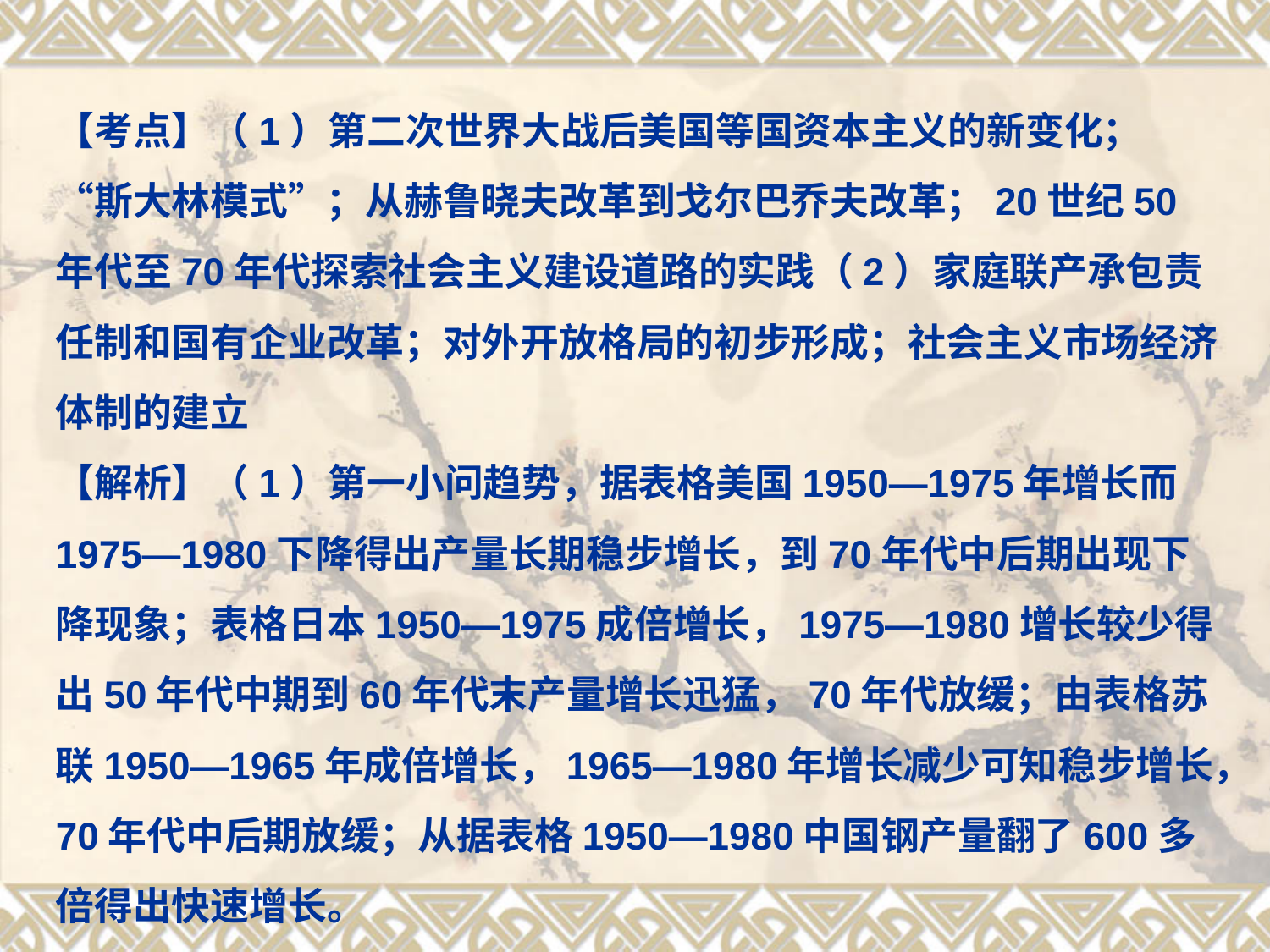

【考点】（1）第二次世界大战后美国等国资本主义的新变化；“斯大林模式”；从赫鲁晓夫改革到戈尔巴乔夫改革；20世纪50年代至70年代探索社会主义建设道路的实践（2）家庭联产承包责任制和国有企业改革；对外开放格局的初步形成；社会主义市场经济体制的建立
【解析】（1）第一小问趋势，据表格美国1950—1975年增长而1975—1980下降得出产量长期稳步增长，到70年代中后期出现下降现象；表格日本1950—1975成倍增长，1975—1980增长较少得出50年代中期到60年代末产量增长迅猛，70年代放缓；由表格苏联1950—1965年成倍增长，1965—1980年增长减少可知稳步增长，70年代中后期放缓；从据表格1950—1980中国钢产量翻了600多倍得出快速增长。